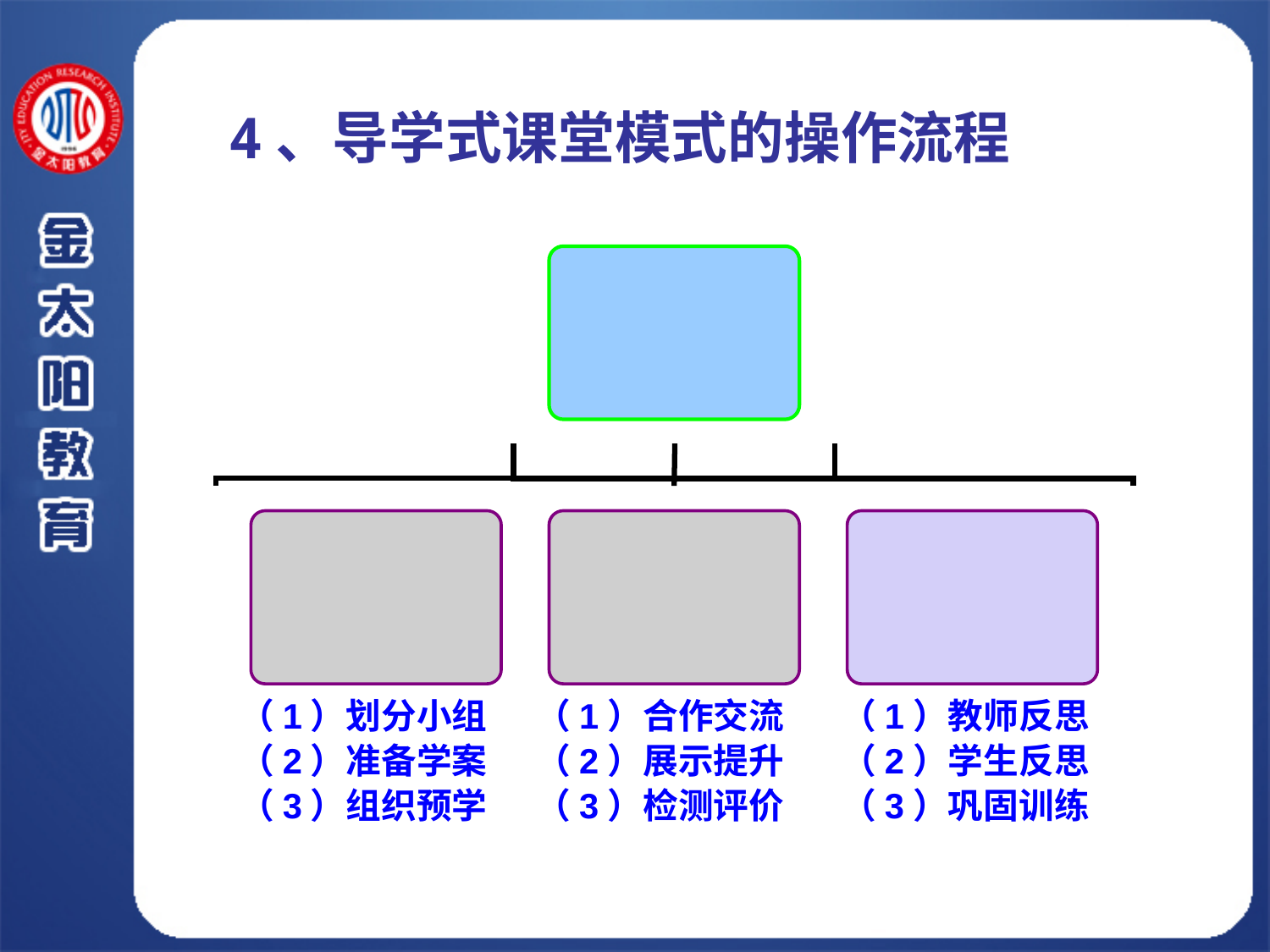

4、导学式课堂模式的操作流程
（1）划分小组
（2）准备学案
（3）组织预学
（1）合作交流
（2）展示提升
（3）检测评价
（1）教师反思
（2）学生反思
（3）巩固训练